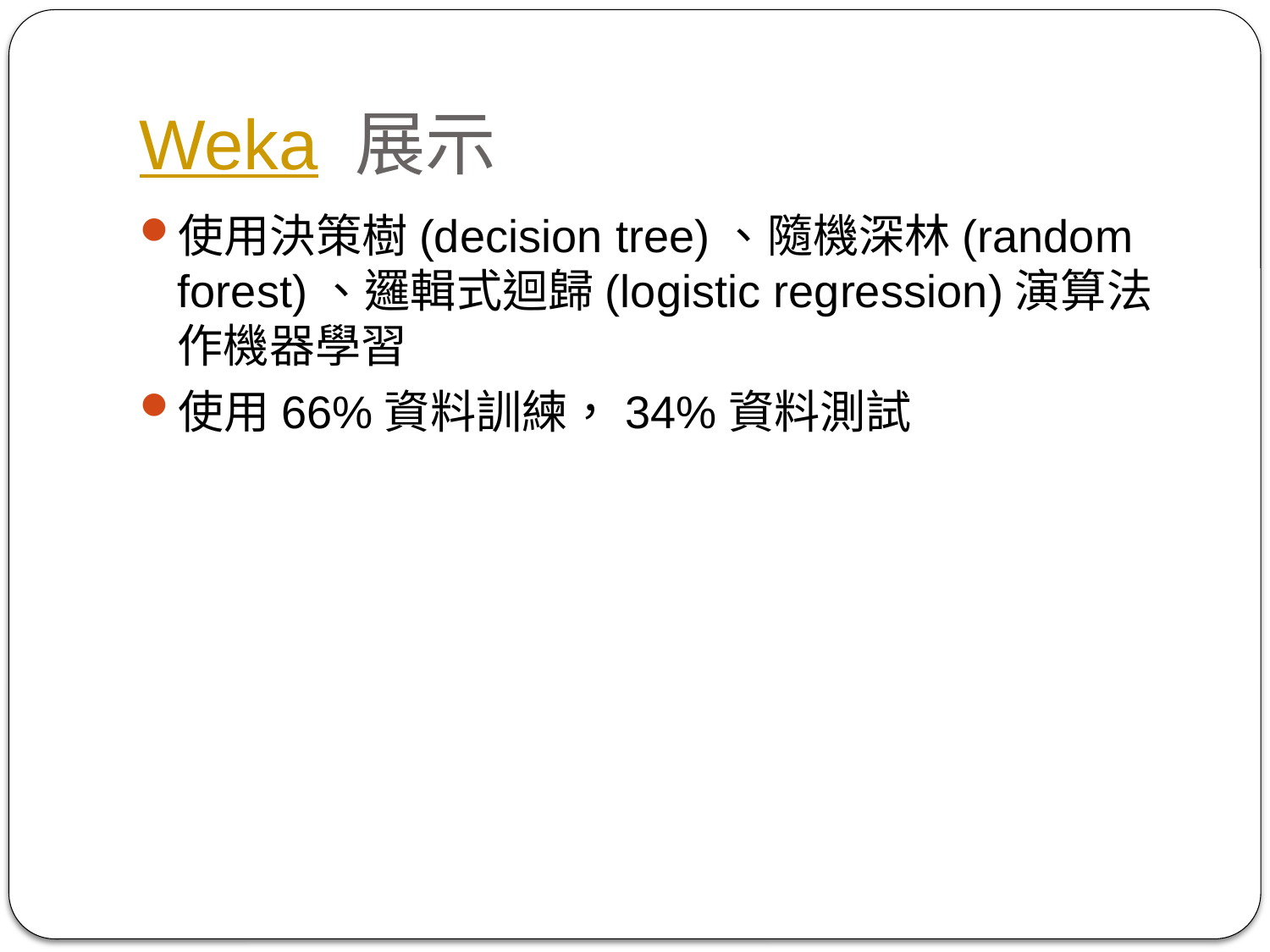

# Weka 展示
使用決策樹(decision tree)、隨機深林(random forest)、邏輯式迴歸(logistic regression)演算法作機器學習
使用66%資料訓練，34%資料測試